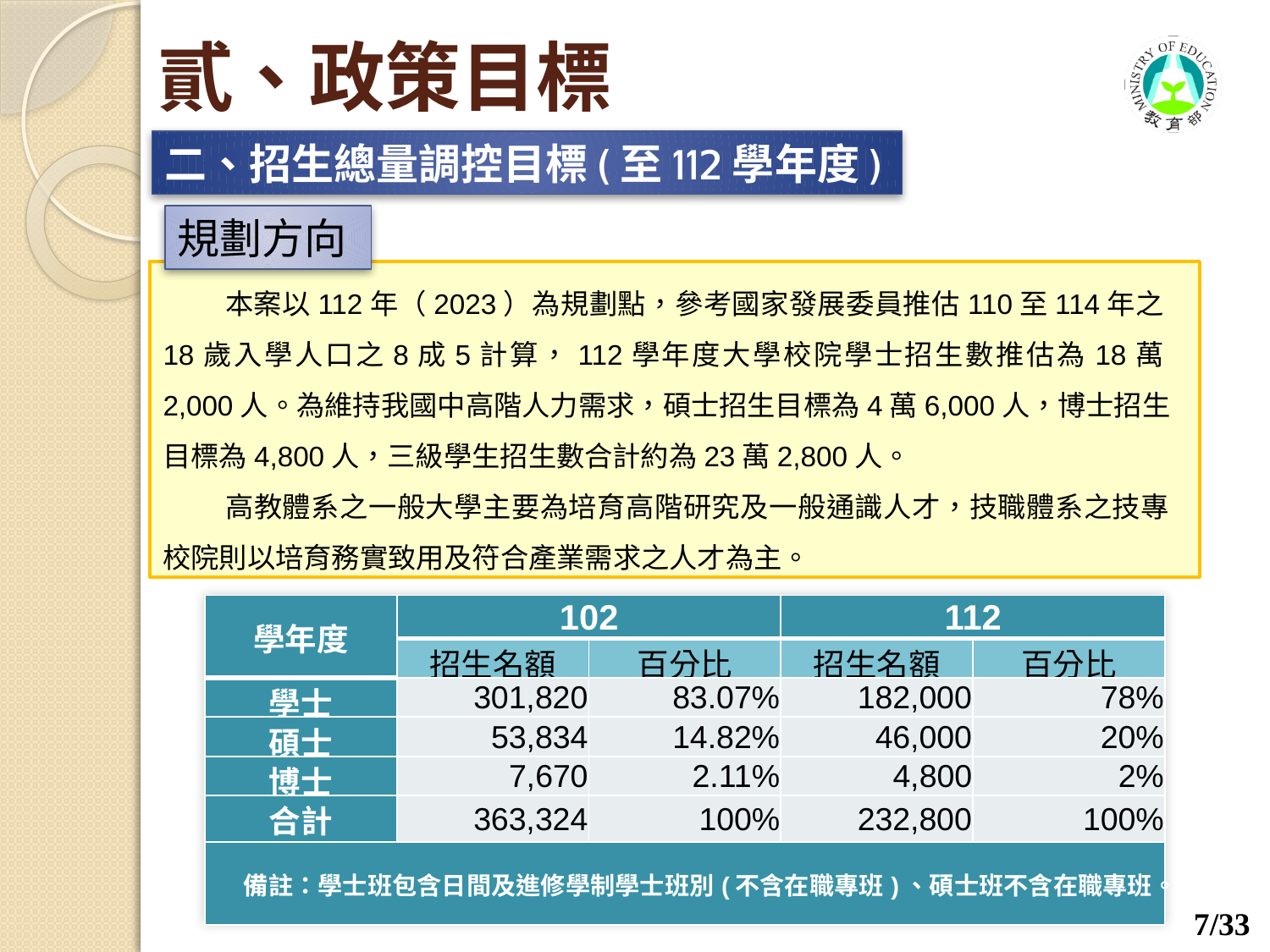

# 貳、政策目標
二、招生總量調控目標(至112學年度)
規劃方向

本案以112年（2023）為規劃點，參考國家發展委員推估110至114年之18歲入學人口之8成5計算，112學年度大學校院學士招生數推估為18萬2,000人。為維持我國中高階人力需求，碩士招生目標為4萬6,000人，博士招生目標為4,800人，三級學生招生數合計約為23萬2,800人。
高教體系之一般大學主要為培育高階研究及一般通識人才，技職體系之技專校院則以培育務實致用及符合產業需求之人才為主。
| 學年度 | 102 |  | 112 |  |
| --- | --- | --- | --- | --- |
|  | 招生名額 | 百分比 | 招生名額 | 百分比 |
| 學士 | 301,820 | 83.07% | 182,000 | 78% |
| 碩士 | 53,834 | 14.82% | 46,000 | 20% |
| 博士 | 7,670 | 2.11% | 4,800 | 2% |
| 合計 | 363,324 | 100% | 232,800 | 100% |
| 備註：學士班包含日間及進修學制學士班別(不含在職專班)、碩士班不含在職專班。 |  |  |  |  |